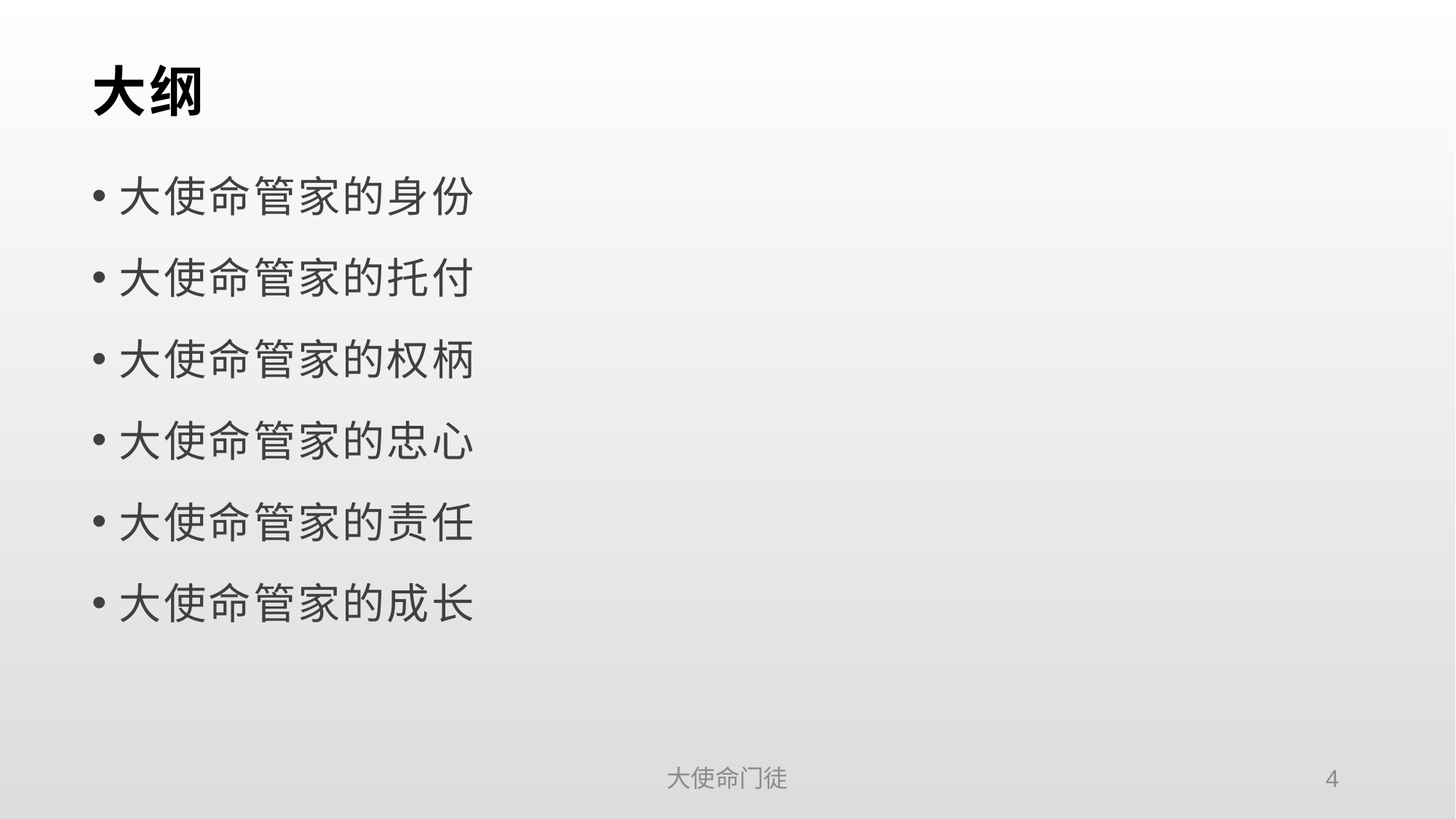

# 大纲
大使命管家的身份
大使命管家的托付
大使命管家的权柄
大使命管家的忠心
大使命管家的责任
大使命管家的成长

大使命门徒
4